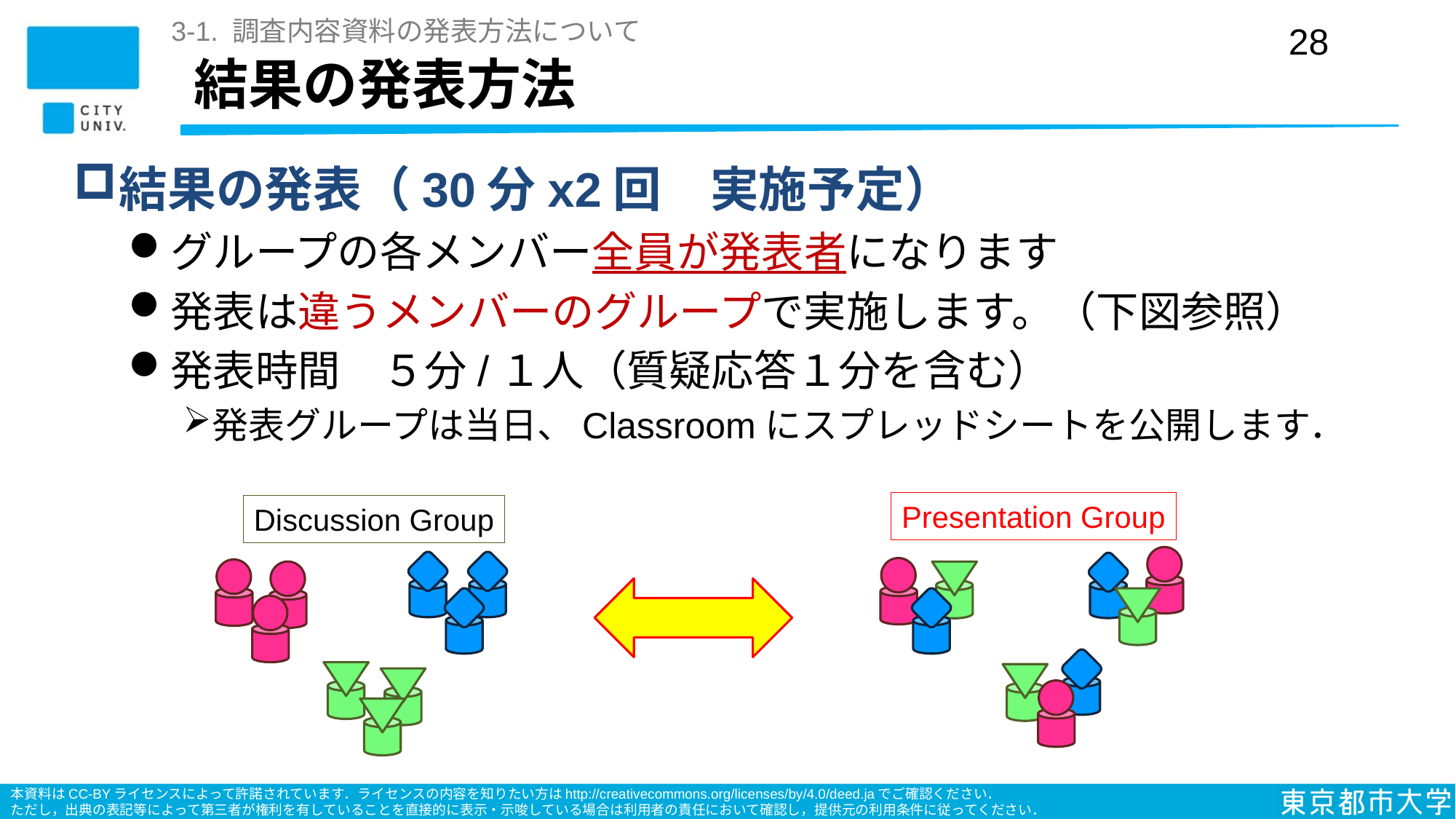

3-1. 調査内容資料の発表方法について
28
# 結果の発表方法
結果の発表（30分x2回　実施予定）
グループの各メンバー全員が発表者になります
発表は違うメンバーのグループで実施します。（下図参照）
発表時間　５分/１人（質疑応答１分を含む）
発表グループは当日、Classroomにスプレッドシートを公開します．
Presentation Group

Discussion Group